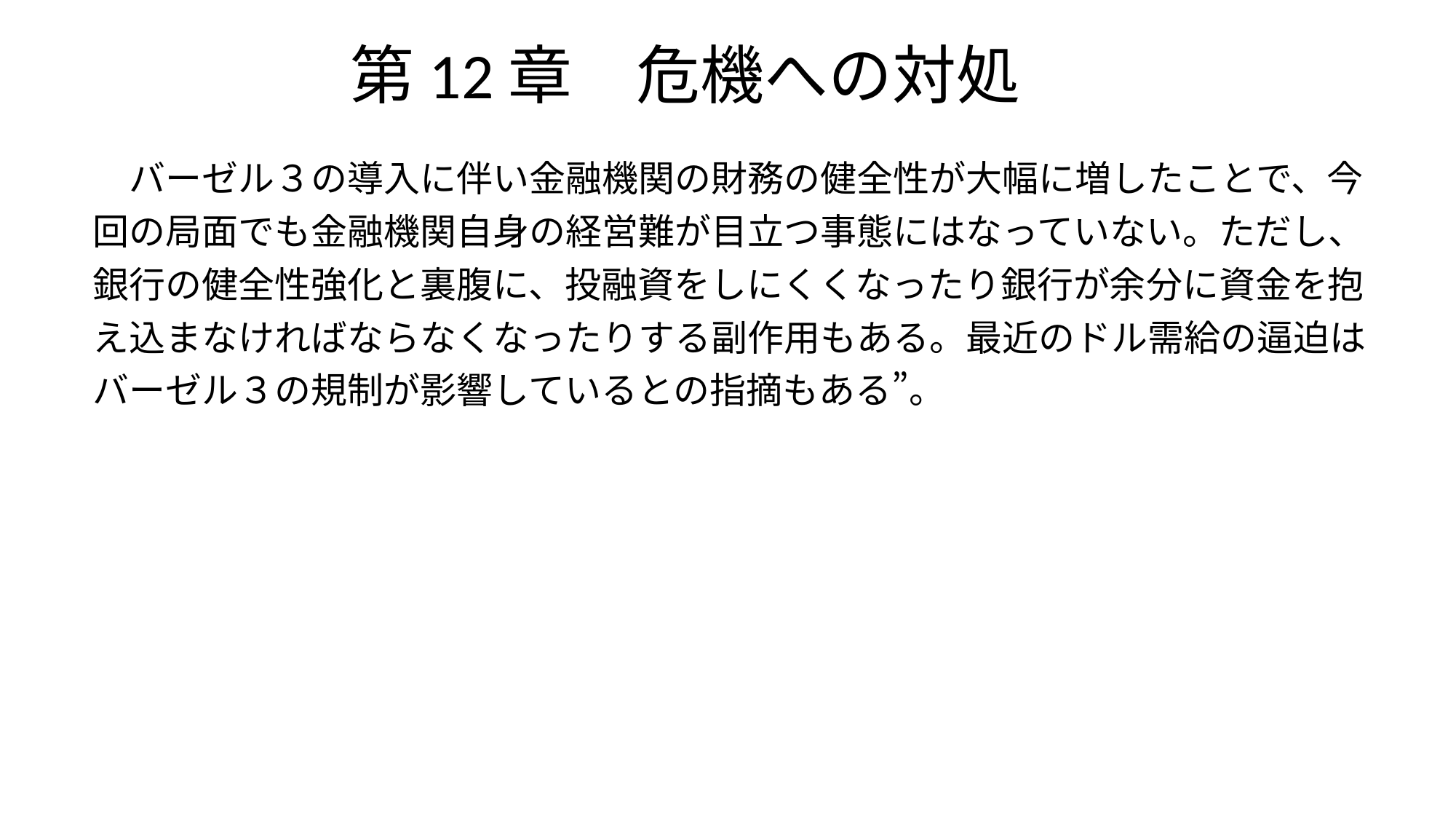

# 第12章　危機への対処
　バーゼル３の導入に伴い金融機関の財務の健全性が大幅に増したことで、今回の局面でも金融機関自身の経営難が目立つ事態にはなっていない。ただし、銀行の健全性強化と裏腹に、投融資をしにくくなったり銀行が余分に資金を抱え込まなければならなくなったりする副作用もある。最近のドル需給の逼迫はバーゼル３の規制が影響しているとの指摘もある”。